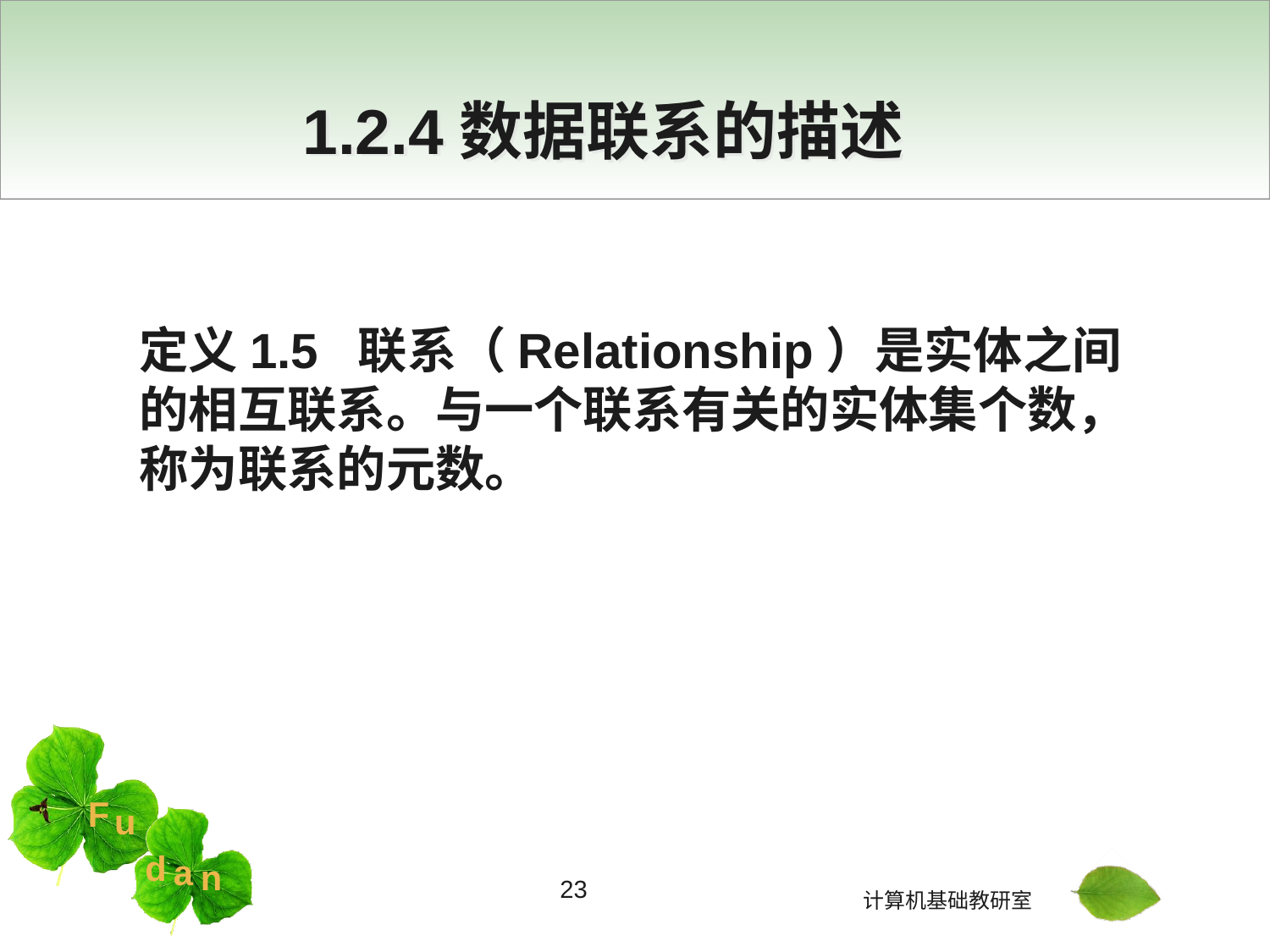

1.2.4数据联系的描述

定义1.5  联系（Relationship）是实体之间的相互联系。与一个联系有关的实体集个数，称为联系的元数。

23